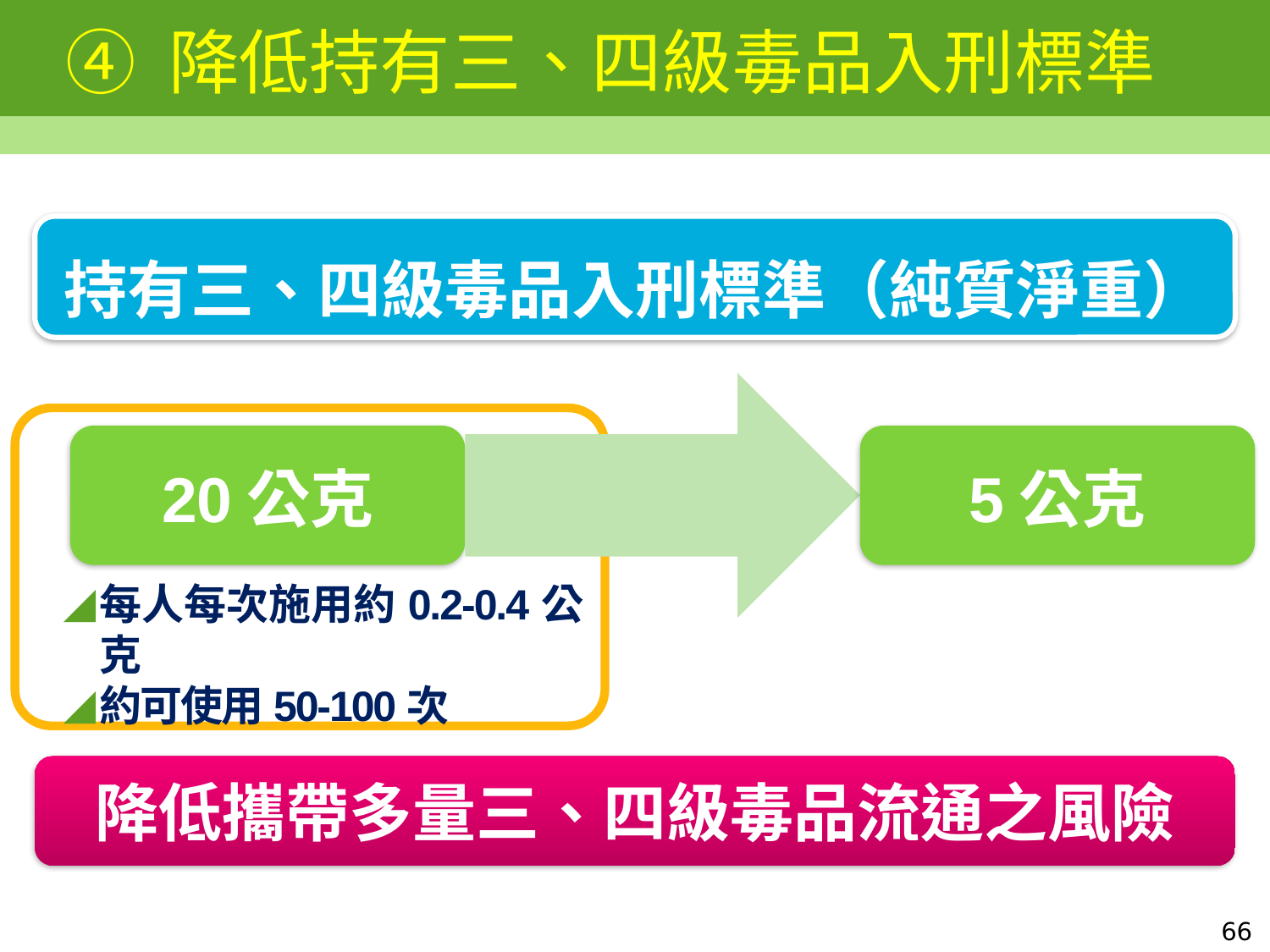

# ④ 降低持有三、四級毒品入刑標準
持有三、四級毒品入刑標準（純質淨重）

每人每次施用約0.2-0.4公克
約可使用50-100次
20公克
5公克
降低攜帶多量三、四級毒品流通之風險
66